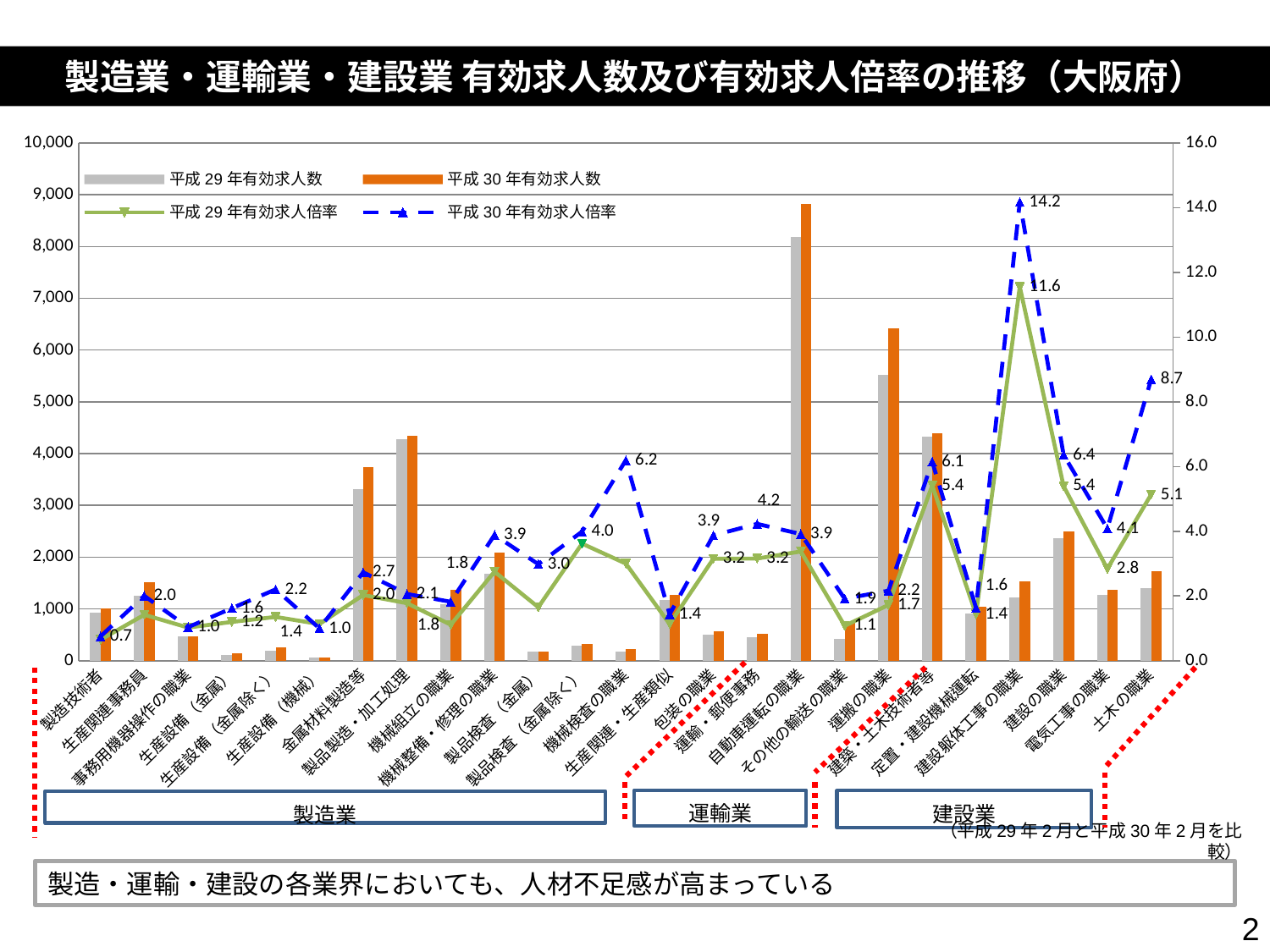

製造業・運輸業・建設業 有効求人数及び有効求人倍率の推移（大阪府）

### Chart

| Category | 平成29年有効求人数　 | 平成30年有効求人数　 | 平成29年有効求人倍率 | 平成30年有効求人倍率 |
|---|---|---|---|---|
|   製造技術者 | 929.0 | 1003.0 | 0.644244105409154 | 0.749626307922272 |
|   生産関連事務員 | 1251.0 | 1514.0 | 1.4183673469387754 | 2.002645502645503 |
|   事務用機器操作の職業 | 477.0 | 465.0 | 1.0236051502145922 | 1.0356347438752784 |
|   生産設備（金属） | 115.0 | 141.0 | 1.1979166666666667 | 1.6206896551724137 |
|   生産設備（金属除く） | 192.0 | 260.0 | 1.352112676056338 | 2.2033898305084745 |
|   生産設備（機械） | 69.0 | 66.0 | 1.1311475409836065 | 1.0 |
|   金属材料製造等 | 3319.0 | 3739.0 | 2.0287286063569683 | 2.729197080291971 |
|   製品製造・加工処理 | 4285.0 | 4340.0 | 1.7765339966832505 | 2.060778727445394 |
|   機械組立の職業 | 1088.0 | 1369.0 | 1.111338100102145 | 1.8204787234042554 |
|   機械整備・修理の職業 | 1683.0 | 2095.0 | 2.75 | 3.88682745825603 |
|   製品検査（金属） | 175.0 | 176.0 | 1.650943396226415 | 2.983050847457627 |
|   製品検査（金属除く） | 293.0 | 319.0 | 3.617283950617284 | 3.9875 |
|  機械検査の職業 | 174.0 | 223.0 | 3.0 | 6.194444444444445 |
|  生産関連・生産類似 | 1174.0 | 1266.0 | 1.1321118611378977 | 1.433748584371461 |
|   包装の職業 | 504.0 | 573.0 | 3.15 | 3.8716216216216215 |
|   運輸・郵便事務 | 448.0 | 520.0 | 3.1549295774647885 | 4.227642276422764 |
|   自動車運転の職業 | 8192.0 | 8829.0 | 3.3753605274000824 | 3.911829862649535 |
|   その他の輸送の職業 | 420.0 | 741.0 | 1.0769230769230769 | 1.9147286821705427 |
|   運搬の職業 | 5519.0 | 6425.0 | 1.7203865336658355 | 2.1625715247391453 |
|   建築・土木技術者等 | 4324.0 | 4389.0 | 5.411764705882353 | 6.147058823529412 |
|   定置・建設機械運転 | 911.0 | 1038.0 | 1.4301412872841444 | 1.6346456692913385 |
|   建設躯体工事の職業 | 1225.0 | 1531.0 | 11.556603773584905 | 14.175925925925926 |
|   建設の職業 | 2362.0 | 2493.0 | 5.392694063926941 | 6.35969387755102 |
|   電気工事の職業 | 1275.0 | 1368.0 | 2.8396436525612474 | 4.083582089552239 |
|   土木の職業 | 1407.0 | 1730.0 | 5.135036496350365 | 8.693467336683417 |
（平成29年2月と平成30年2月を比較）
製造・運輸・建設の各業界においても、人材不足感が高まっている
2